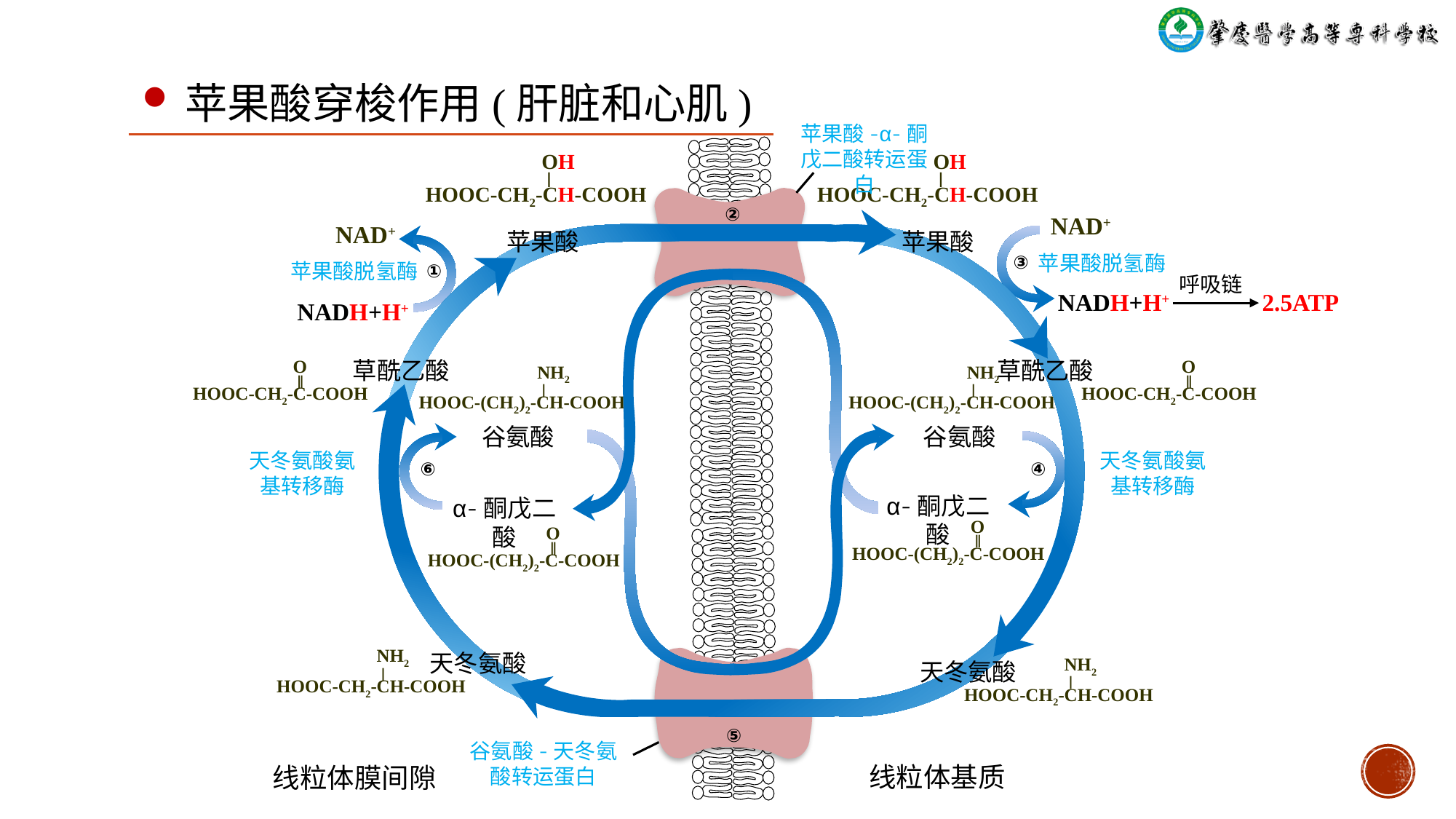

苹果酸穿梭作用(肝脏和心肌)

苹果酸-α-酮戊二酸转运蛋白

②

⑤
                      OH
                       ǀ
HOOC-CH2-CH-COOH
                      OH
                       ǀ
HOOC-CH2-CH-COOH

NAD+
NAD+
苹果酸
苹果酸

苹果酸脱氢酶
③

苹果酸脱氢酶
①

呼吸链

2.5ATP
NADH+H+

NADH+H+

草酰乙酸
草酰乙酸
                      O
                       ǁ
HOOC-CH2-C-COOH
                      O
                       ǁ
HOOC-CH2-C-COOH
                          NH2
                           ǀ
HOOC-(CH2)2-CH-COOH
                          NH2
                           ǀ
HOOC-(CH2)2-CH-COOH

谷氨酸
谷氨酸

天冬氨酸氨基转移酶
天冬氨酸氨基转移酶
⑥
④

α-酮戊二酸
α-酮戊二酸

                          O
                           ǁ
HOOC-(CH2)2-C-COOH
                          O
                           ǁ
HOOC-(CH2)2-C-COOH

天冬氨酸
                      NH2
                       ǀ
HOOC-CH2-CH-COOH
天冬氨酸
                      NH2
                       ǀ
HOOC-CH2-CH-COOH

谷氨酸-天冬氨酸转运蛋白
线粒体基质
线粒体膜间隙